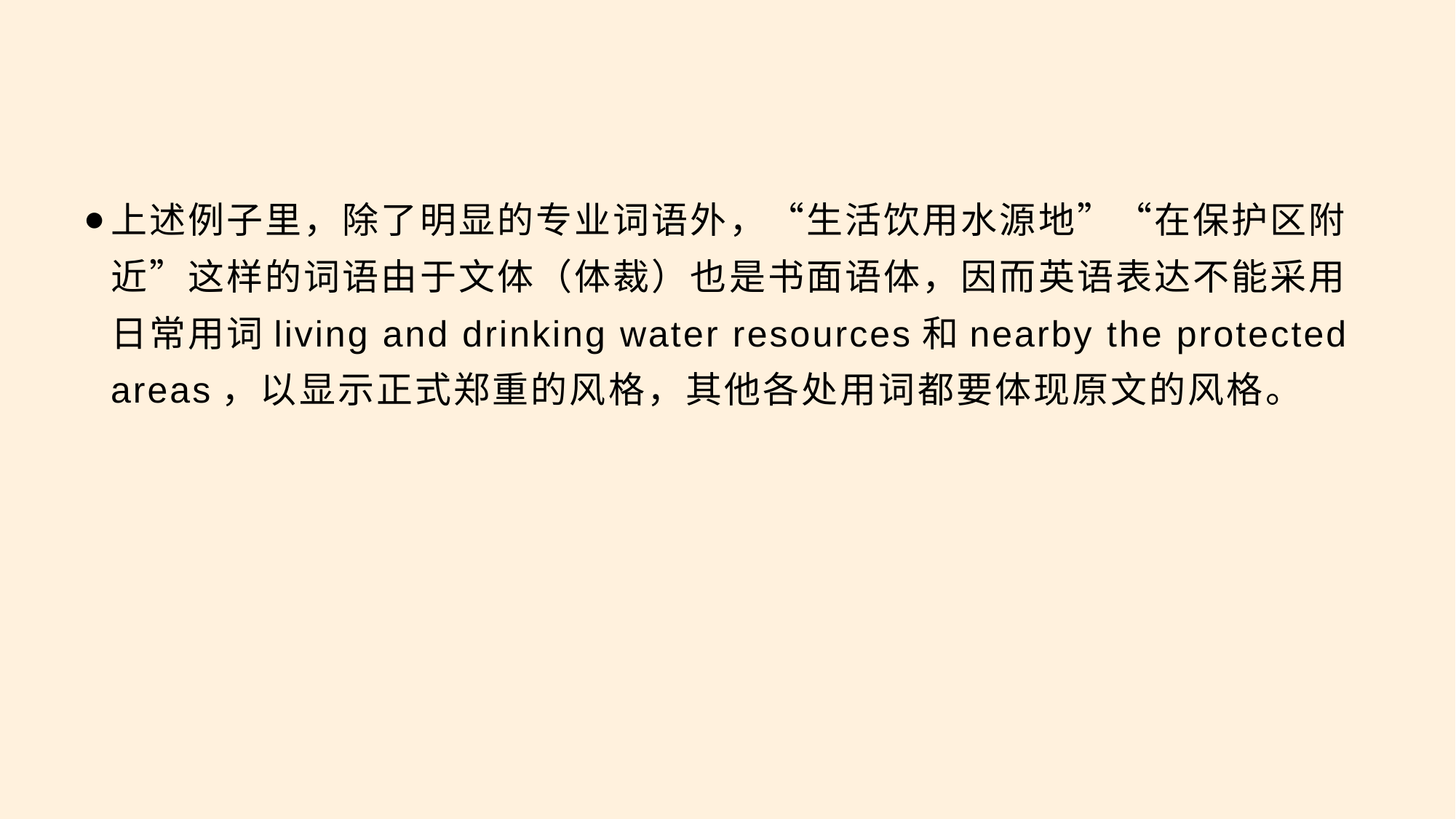

#
上述例子里，除了明显的专业词语外，“生活饮用水源地”“在保护区附近”这样的词语由于文体（体裁）也是书面语体，因而英语表达不能采用日常用词living and drinking water resources和nearby the protected areas，以显示正式郑重的风格，其他各处用词都要体现原文的风格。